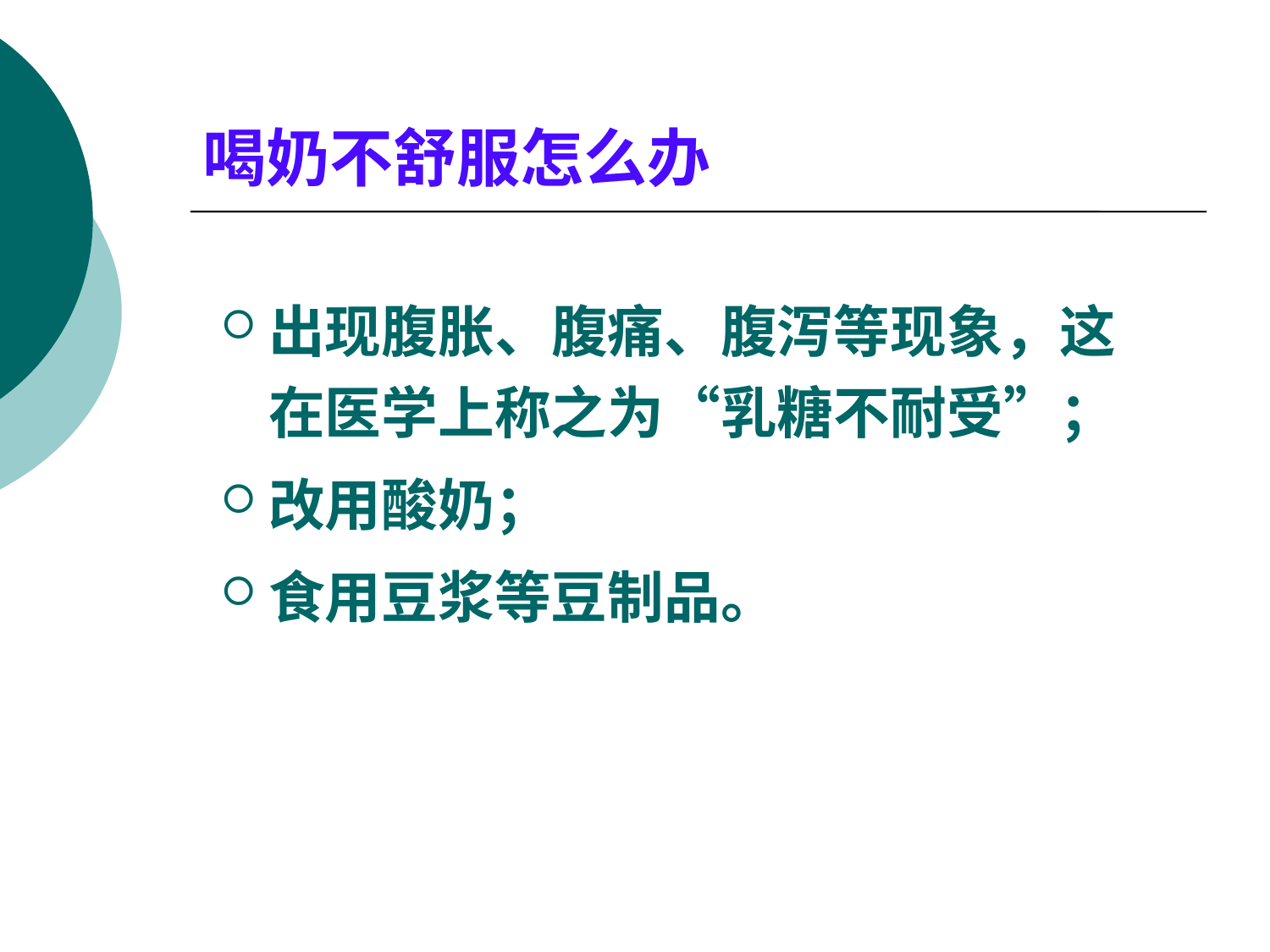

# 喝奶不舒服怎么办
出现腹胀、腹痛、腹泻等现象，这在医学上称之为“乳糖不耐受”；
改用酸奶；
食用豆浆等豆制品。